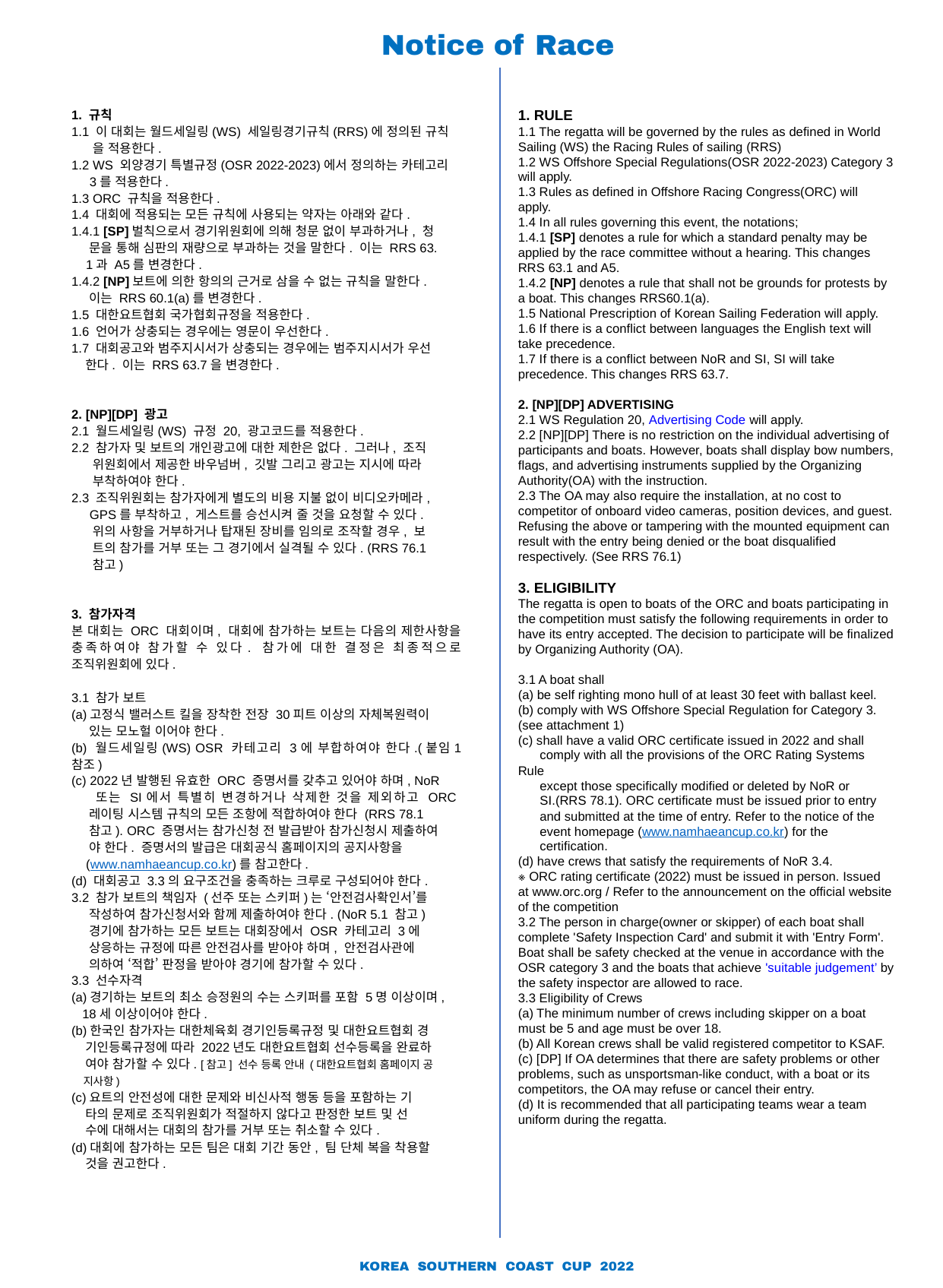

Notice of Race
1. 규칙
1.1 이 대회는 월드세일링(WS) 세일링경기규칙(RRS)에 정의된 규칙
     을 적용한다.
1.2 WS 외양경기 특별규정(OSR 2022-2023)에서 정의하는 카테고리
     3를 적용한다.
1.3 ORC 규칙을 적용한다.
1.4 대회에 적용되는 모든 규칙에 사용되는 약자는 아래와 같다.
1.4.1 [SP]벌칙으로서 경기위원회에 의해 청문 없이 부과하거나, 청
    문을 통해 심판의 재량으로 부과하는 것을 말한다. 이는 RRS 63.
    1과 A5를 변경한다.
1.4.2 [NP]보트에 의한 항의의 근거로 삼을 수 없는 규칙을 말한다.
    이는 RRS 60.1(a)를 변경한다.
1.5 대한요트협회 국가협회규정을 적용한다.
1.6 언어가 상충되는 경우에는 영문이 우선한다.
1.7 대회공고와 범주지시서가 상충되는 경우에는 범주지시서가 우선
   한다. 이는 RRS 63.7을 변경한다.

2. [NP][DP] 광고
2.1 월드세일링(WS) 규정 20, 광고코드를 적용한다.
2.2 참가자 및 보트의 개인광고에 대한 제한은 없다. 그러나, 조직
     위원회에서 제공한 바우넘버, 깃발 그리고 광고는 지시에 따라
     부착하여야 한다.
2.3 조직위원회는 참가자에게 별도의 비용 지불 없이 비디오카메라,
     GPS를 부착하고, 게스트를 승선시켜 줄 것을 요청할 수 있다.
     위의 사항을 거부하거나 탑재된 장비를 임의로 조작할 경우, 보
     트의 참가를 거부 또는 그 경기에서 실격될 수 있다. (RRS 76.1
     참고)

3. 참가자격
본 대회는 ORC 대회이며, 대회에 참가하는 보트는 다음의 제한사항을 충족하여야 참가할 수 있다. 참가에 대한 결정은 최종적으로 조직위원회에 있다.

3.1 참가 보트
(a)고정식 밸러스트 킬을 장착한 전장 30피트 이상의 자체복원력이
    있는 모노헐 이어야 한다.
(b) 월드세일링(WS) OSR 카테고리 3에 부합하여야 한다.(붙임1 참조)
(c) 2022년 발행된 유효한 ORC 증명서를 갖추고 있어야 하며, NoR
    또는 SI에서 특별히 변경하거나 삭제한 것을 제외하고 ORC
    레이팅 시스템 규칙의 모든 조항에 적합하여야 한다 (RRS 78.1
    참고). ORC 증명서는 참가신청 전 발급받아 참가신청시 제출하여
    야 한다. 증명서의 발급은 대회공식 홈페이지의 공지사항을
    (www.namhaeancup.co.kr)를 참고한다.
(d) 대회공고 3.3의 요구조건을 충족하는 크루로 구성되어야 한다.
3.2 참가 보트의 책임자 (선주 또는 스키퍼)는 ‘안전검사확인서’를
    작성하여 참가신청서와 함께 제출하여야 한다. (NoR 5.1 참고)
    경기에 참가하는 모든 보트는 대회장에서 OSR 카테고리 3에
    상응하는 규정에 따른 안전검사를 받아야 하며, 안전검사관에
    의하여 ‘적합’ 판정을 받아야 경기에 참가할 수 있다.
3.3 선수자격
(a)경기하는 보트의 최소 승정원의 수는 스키퍼를 포함 5명 이상이며,
   18세 이상이어야 한다.
(b)한국인 참가자는 대한체육회 경기인등록규정 및 대한요트협회 경
   기인등록규정에 따라 2022년도 대한요트협회 선수등록을 완료하
   여야 참가할 수 있다. [참고] 선수 등록 안내 (대한요트협회 홈페이지 공
   지사항)
(c)요트의 안전성에 대한 문제와 비신사적 행동 등을 포함하는 기
   타의 문제로 조직위원회가 적절하지 않다고 판정한 보트 및 선
   수에 대해서는 대회의 참가를 거부 또는 취소할 수 있다.
(d)대회에 참가하는 모든 팀은 대회 기간 동안, 팀 단체 복을 착용할
   것을 권고한다.
1. RULE
1.1 The regatta will be governed by the rules as defined in World Sailing (WS) the Racing Rules of sailing (RRS)
1.2 WS Offshore Special Regulations(OSR 2022-2023) Category 3 will apply.
1.3 Rules as defined in Offshore Racing Congress(ORC) will apply.
1.4 In all rules governing this event, the notations;
1.4.1 [SP] denotes a rule for which a standard penalty may be applied by the race committee without a hearing. This changes RRS 63.1 and A5.
1.4.2 [NP] denotes a rule that shall not be grounds for protests by a boat. This changes RRS60.1(a).
1.5 National Prescription of Korean Sailing Federation will apply.
1.6 If there is a conflict between languages the English text will take precedence.
1.7 If there is a conflict between NoR and SI, SI will take precedence. This changes RRS 63.7.

2. [NP][DP] ADVERTISING
2.1 WS Regulation 20, Advertising Code will apply.
2.2 [NP][DP] There is no restriction on the individual advertising of participants and boats. However, boats shall display bow numbers, flags, and advertising instruments supplied by the Organizing Authority(OA) with the instruction.
2.3 The OA may also require the installation, at no cost to competitor of onboard video cameras, position devices, and guest. Refusing the above or tampering with the mounted equipment can result with the entry being denied or the boat disqualified respectively. (See RRS 76.1)

3. ELIGIBILITY
The regatta is open to boats of the ORC and boats participating in the competition must satisfy the following requirements in order to have its entry accepted. The decision to participate will be finalized by Organizing Authority (OA).

3.1 A boat shall
(a) be self righting mono hull of at least 30 feet with ballast keel.
(b) comply with WS Offshore Special Regulation for Category 3.(see attachment 1)
(c) shall have a valid ORC certificate issued in 2022 and shall
      comply with all the provisions of the ORC Rating Systems Rule
      except those specifically modified or deleted by NoR or
      SI.(RRS 78.1). ORC certificate must be issued prior to entry
      and submitted at the time of entry. Refer to the notice of the
      event homepage (www.namhaeancup.co.kr) for the
      certification.
(d) have crews that satisfy the requirements of NoR 3.4.
※ ORC rating certificate (2022) must be issued in person. Issued at www.orc.org / Refer to the announcement on the official website of the competition
3.2 The person in charge(owner or skipper) of each boat shall complete 'Safety Inspection Card' and submit it with 'Entry Form'. Boat shall be safety checked at the venue in accordance with the OSR category 3 and the boats that achieve 'suitable judgement’ by the safety inspector are allowed to race.
3.3 Eligibility of Crews
(a) The minimum number of crews including skipper on a boat must be 5 and age must be over 18.
(b) All Korean crews shall be valid registered competitor to KSAF.
(c) [DP] If OA determines that there are safety problems or other problems, such as unsportsman-like conduct, with a boat or its competitors, the OA may refuse or cancel their entry.
(d) It is recommended that all participating teams wear a team uniform during the regatta.

KOREA  SOUTHERN  COAST  CUP  2022